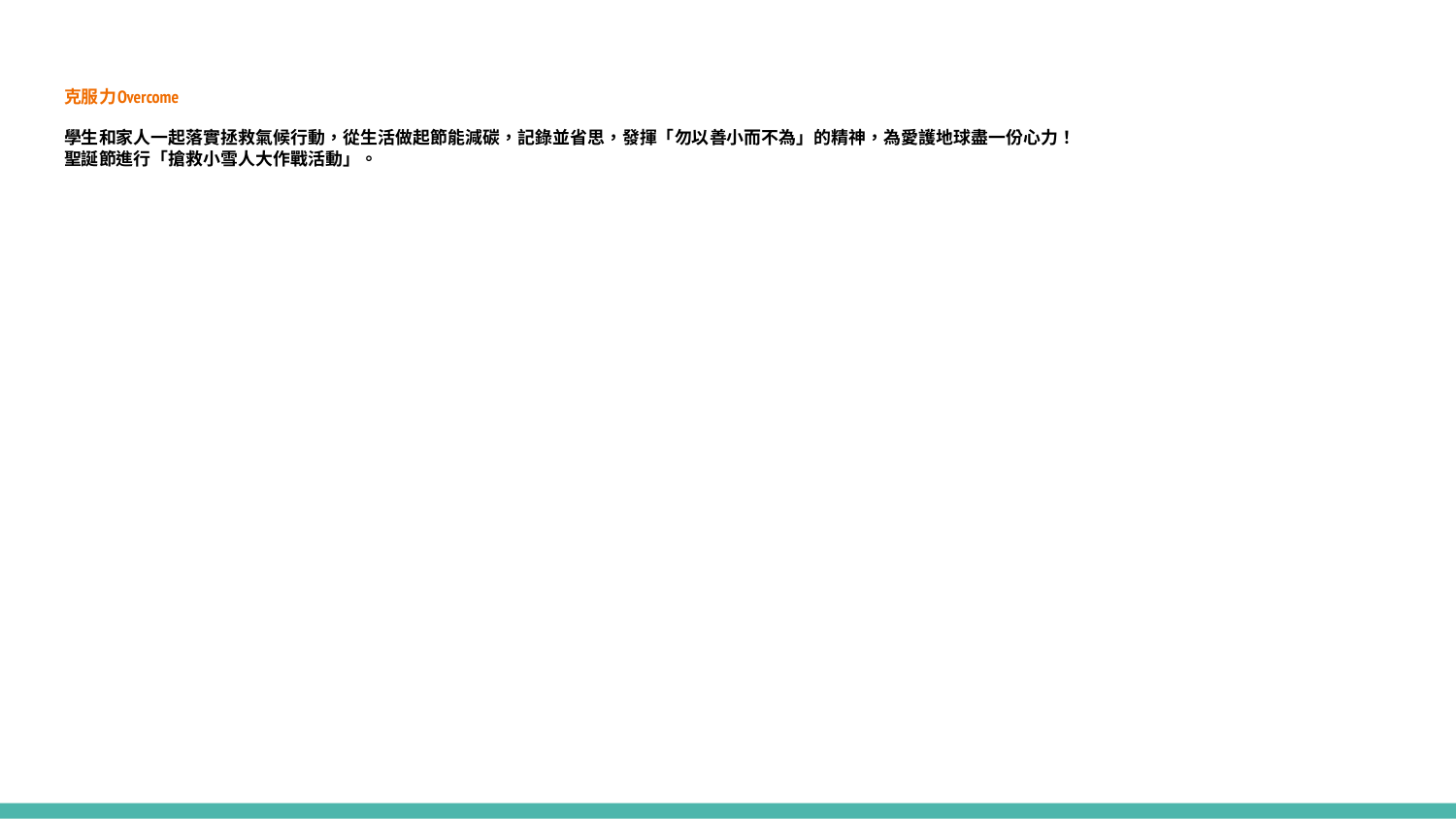

# 克服力Overcome

學生和家人一起落實拯救氣候行動，從生活做起節能減碳，記錄並省思，發揮「勿以善小而不為」的精神，為愛護地球盡一份心力！
聖誕節進行「搶救小雪人大作戰活動」。